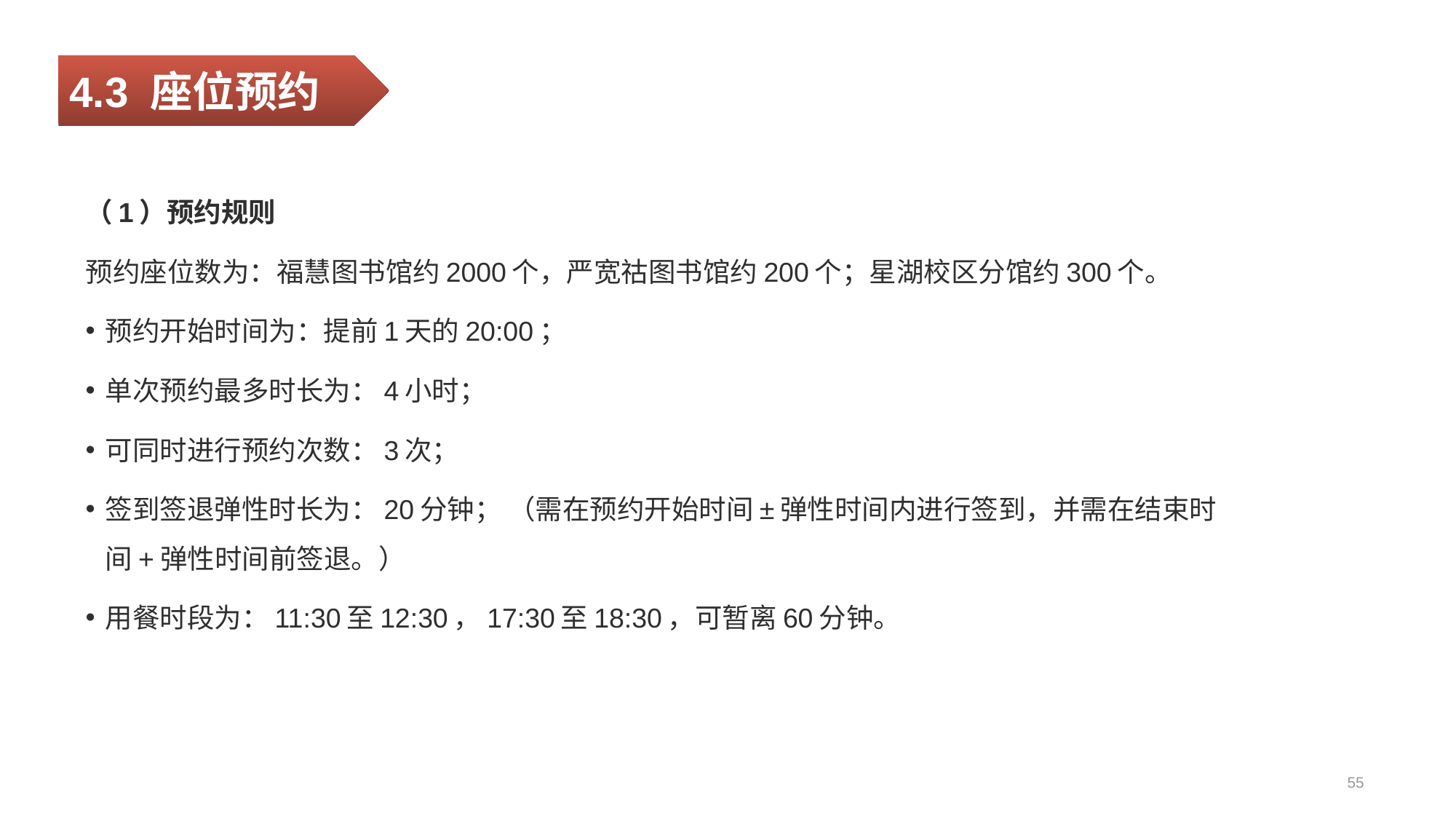

4.3 座位预约
（1）预约规则
预约座位数为：福慧图书馆约2000个，严宽祜图书馆约200个；星湖校区分馆约300个。
预约开始时间为：提前1天的20:00；
单次预约最多时长为：4小时；
可同时进行预约次数：3次；
签到签退弹性时长为：20分钟； （需在预约开始时间±弹性时间内进行签到，并需在结束时间+弹性时间前签退。）
用餐时段为：11:30至12:30，17:30至18:30，可暂离60分钟。

55